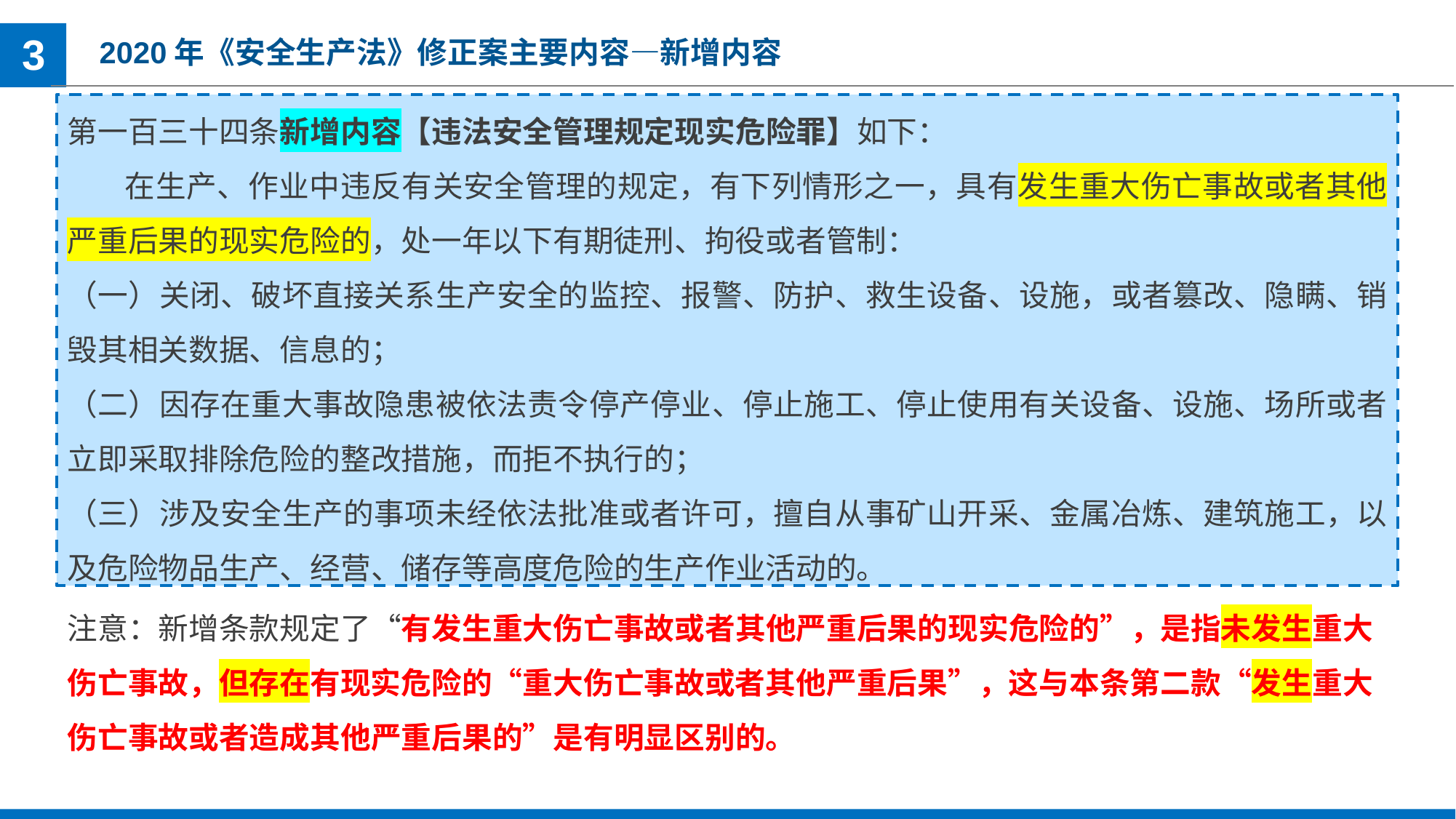

2020年《安全生产法》修正案主要内容—新增内容
3
第一百三十四条新增内容【违法安全管理规定现实危险罪】如下：
       在生产、作业中违反有关安全管理的规定，有下列情形之一，具有发生重大伤亡事故或者其他严重后果的现实危险的，处一年以下有期徒刑、拘役或者管制：
（一）关闭、破坏直接关系生产安全的监控、报警、防护、救生设备、设施，或者篡改、隐瞒、销毁其相关数据、信息的；
（二）因存在重大事故隐患被依法责令停产停业、停止施工、停止使用有关设备、设施、场所或者立即采取排除危险的整改措施，而拒不执行的；
（三）涉及安全生产的事项未经依法批准或者许可，擅自从事矿山开采、金属冶炼、建筑施工，以及危险物品生产、经营、储存等高度危险的生产作业活动的。
注意：新增条款规定了“有发生重大伤亡事故或者其他严重后果的现实危险的”，是指未发生重大伤亡事故，但存在有现实危险的“重大伤亡事故或者其他严重后果”，这与本条第二款“发生重大伤亡事故或者造成其他严重后果的”是有明显区别的。